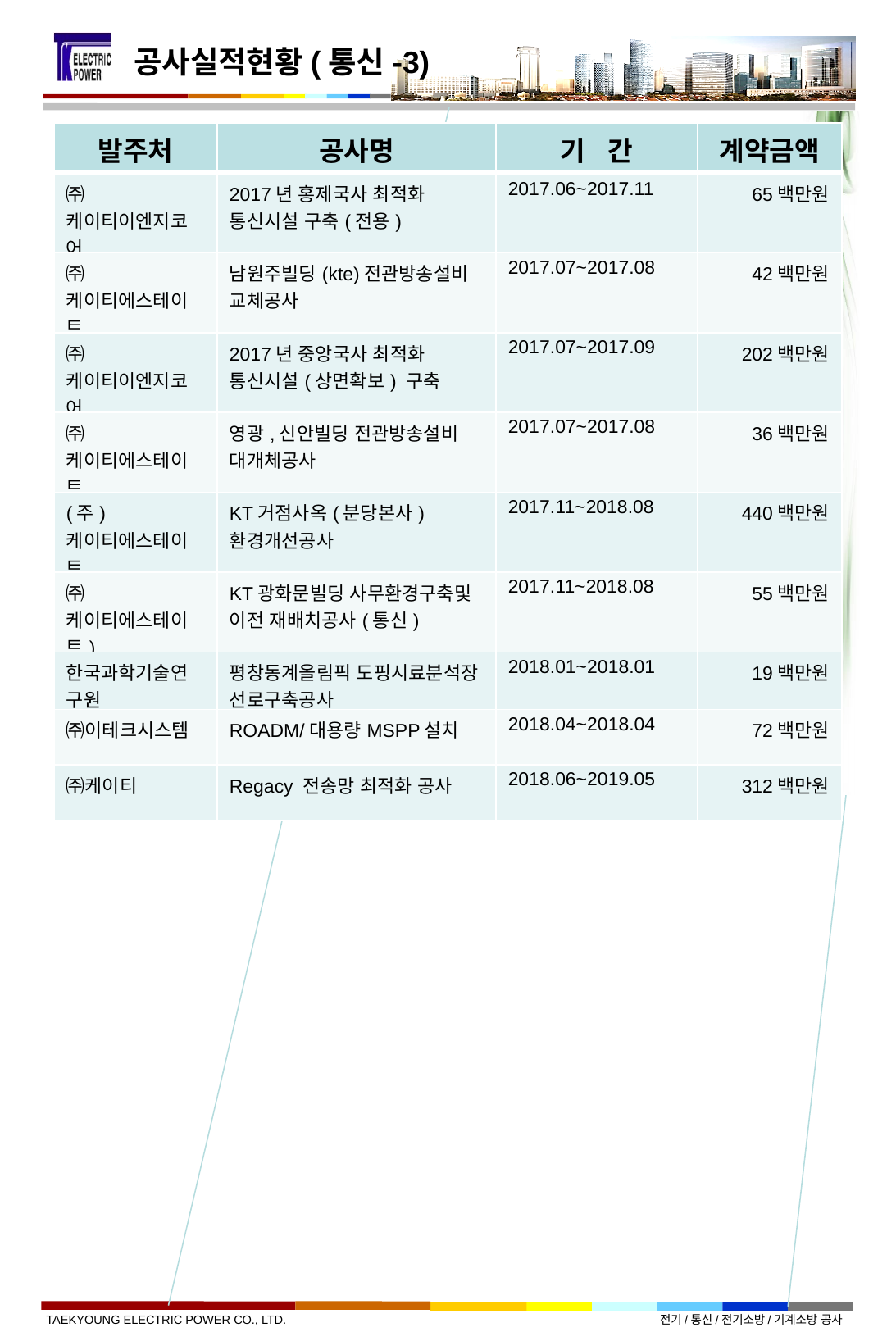

공사실적현황(통신-3)
| 발주처 | 공사명 | 기 간 | 계약금액 |
| --- | --- | --- | --- |
| ㈜케이티이엔지코어 | 2017년 홍제국사 최적화 통신시설 구축(전용) | 2017.06~2017.11 | 65백만원 |
| ㈜케이티에스테이트 | 남원주빌딩(kte)전관방송설비 교체공사 | 2017.07~2017.08 | 42백만원 |
| ㈜케이티이엔지코어 | 2017년 중앙국사 최적화 통신시설(상면확보) 구축 | 2017.07~2017.09 | 202백만원 |
| ㈜케이티에스테이트 | 영광,신안빌딩 전관방송설비 대개체공사 | 2017.07~2017.08 | 36백만원 |
| (주)케이티에스테이트 | KT거점사옥(분당본사) 환경개선공사 | 2017.11~2018.08 | 440백만원 |
| ㈜케이티에스테이트) | KT광화문빌딩 사무환경구축및 이전 재배치공사(통신) | 2017.11~2018.08 | 55백만원 |
| 한국과학기술연구원 | 평창동계올림픽 도핑시료분석장 선로구축공사 | 2018.01~2018.01 | 19백만원 |
| ㈜이테크시스템 | ROADM/대용량MSPP설치 | 2018.04~2018.04 | 72백만원 |
| ㈜케이티 | Regacy 전송망 최적화 공사 | 2018.06~2019.05 | 312백만원 |